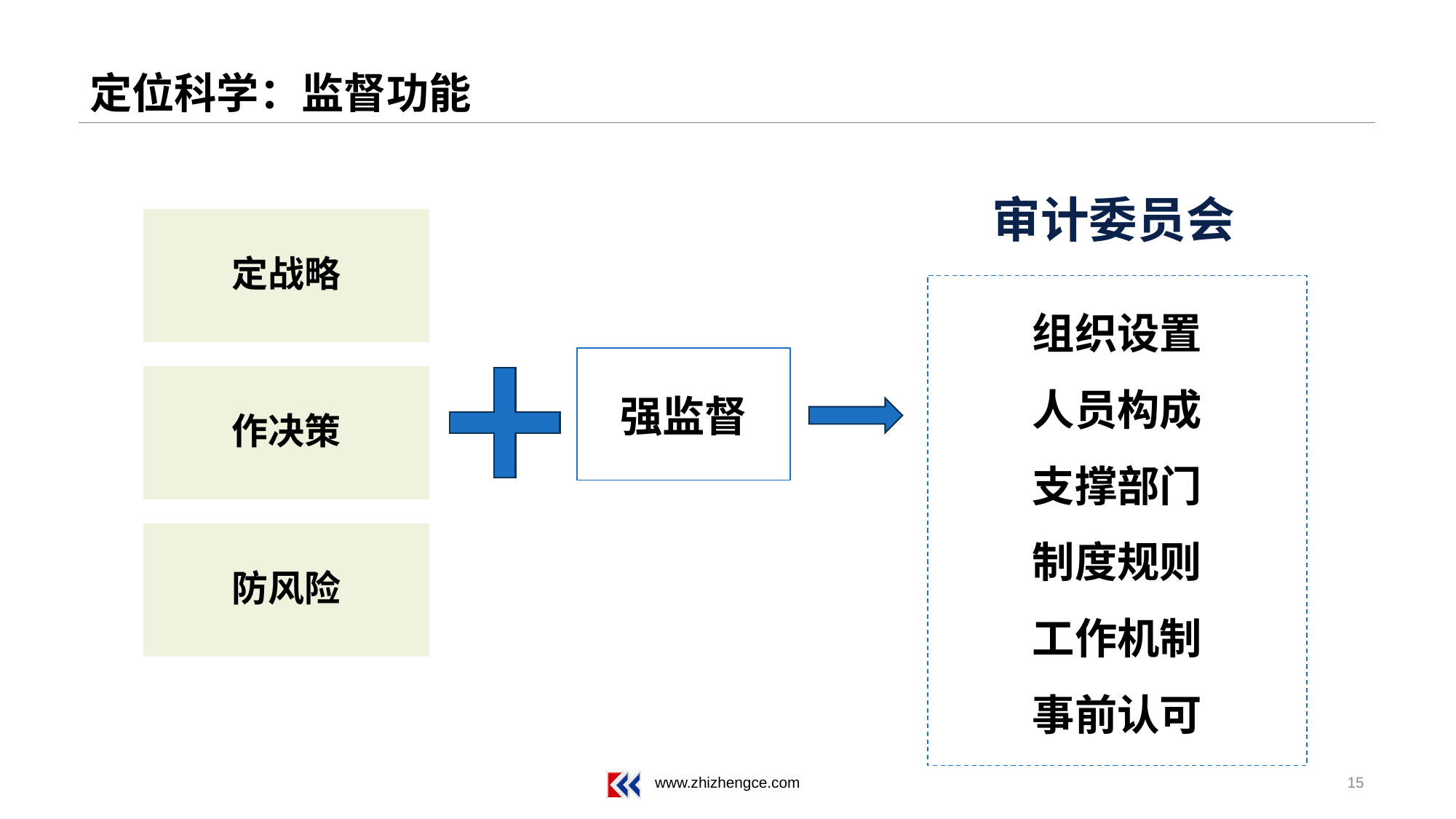

# 定位科学：监督功能
审计委员会
定战略
作决策
防风险

组织设置
人员构成
支撑部门
制度规则
工作机制
事前认可

强监督

15